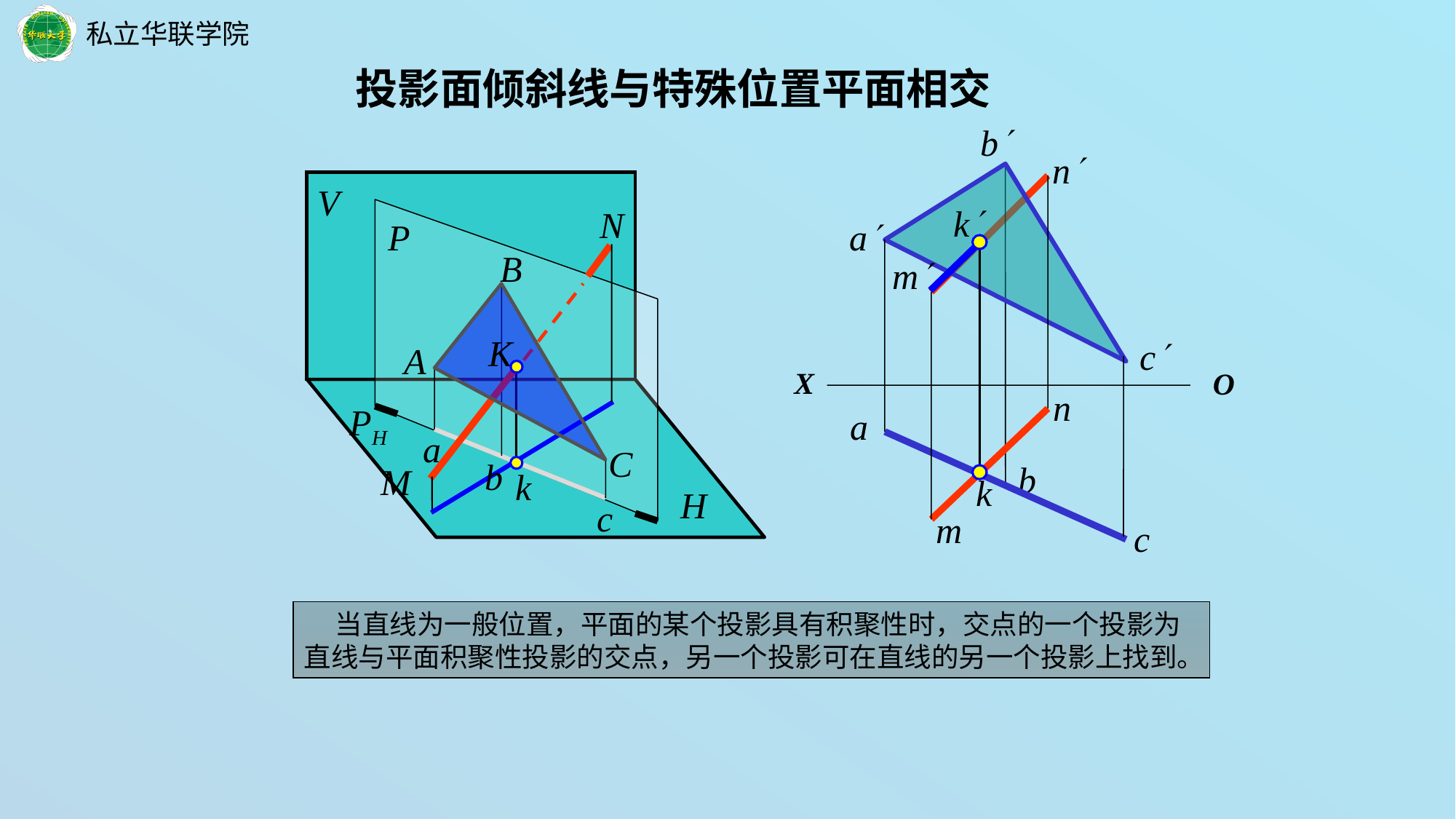

投影面倾斜线与特殊位置平面相交
b′
n′

V
N

P
B

K

A

PH

a

C
b
M

k

H
c

k′

a′

m′

c′

X
O
n

a

b
k

m
c
    当直线为一般位置，平面的某个投影具有积聚性时，交点的一个投影为直线与平面积聚性投影的交点，另一个投影可在直线的另一个投影上找到。